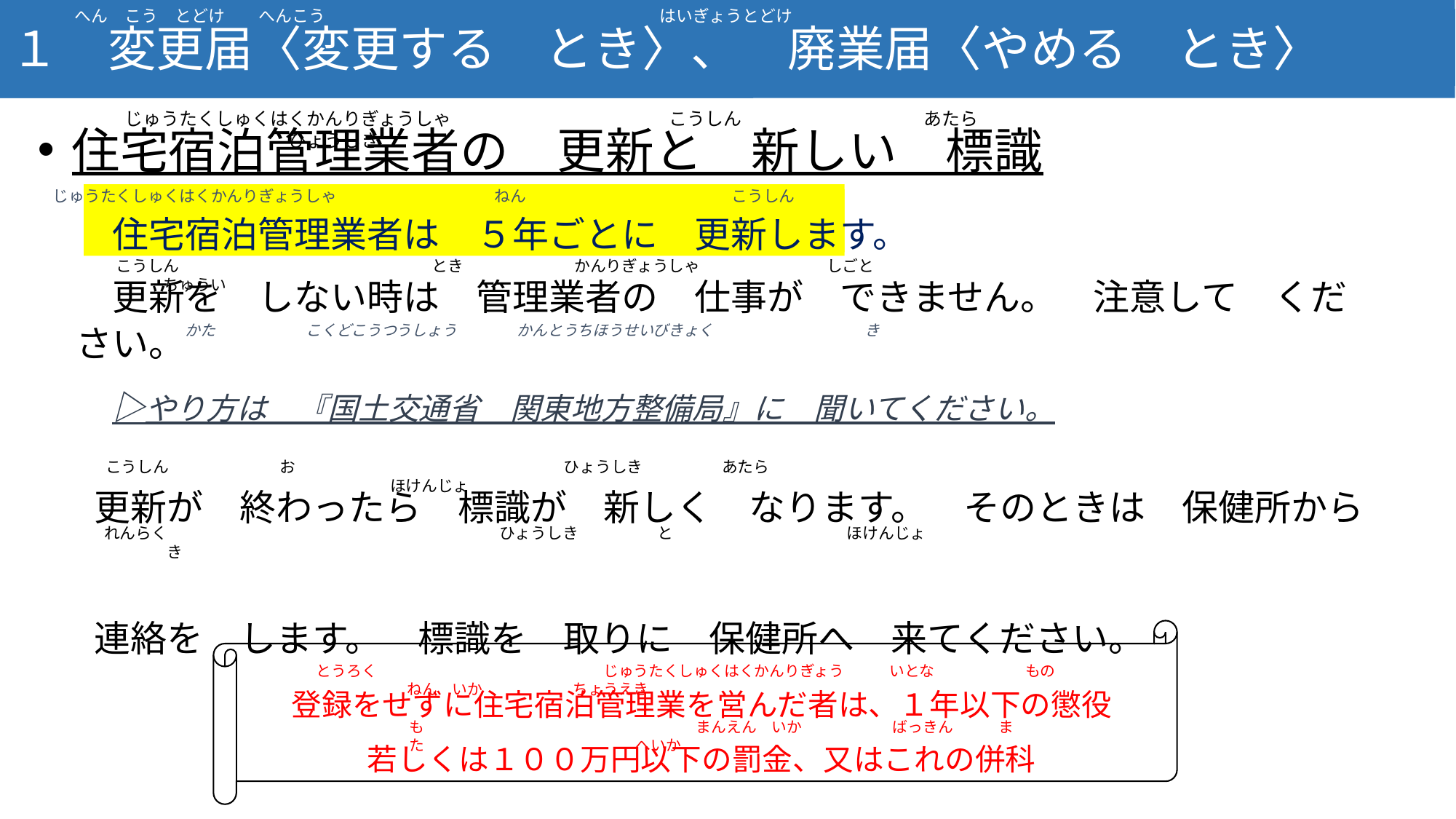

へん　こう　とどけ　　へんこう　　　　　　　　　　　　　　　　　　　　はいぎょうとどけ
１　変更届、廃業届について
１　変更届〈変更する　とき〉、　廃業届〈やめる　とき〉
じゅうたくしゅくはくかんりぎょうしゃ　　　　　　　　　　　　こうしん　　　　　　　　　　あたら　　　　　　　　　　　　ひょうしき
住宅宿泊管理業者の　更新と　新しい　標識
じゅうたくしゅくはくかんりぎょうしゃ　　　　　　　　　　ねん　　　　　　　　　　　　　こうしん
　住宅宿泊管理業者は　５年ごとに　更新します。
　更新を　しない時は　管理業者の　仕事が　できません。　注意して　ください。
　▷やり方は　『国土交通省　関東地方整備局』に　聞いてください。

　こうしん　　　　　　　　　　　　　　　　とき　　　　　　　かんりぎょうしゃ　　　　　　　　しごと　　　　　　　　　　　　　　　　　　　　　　　　　　　　　ちゅうい
かた　　　　　　こくどこうつうしょう　　　　かんとうちほうせいびきょく　　　　　　　　　　き
こうしん　　　　　　　お　　　　　　　　　　　　　　　　　ひょうしき　　　　　あたら　　　　　　　　　　　　　　　　　　　　　　　　　　　　　　　　　　　　　　　　　　　　　ほけんじょ
更新が　終わったら　標識が　新しく　なります。　そのときは　保健所から
連絡を　します。　標識を　取りに　保健所へ　来てください。
れんらく　　　　　　　　　　　　　　　　　　　　　ひょうしき　　　　　と　　　　　　　　　　　ほけんじょ　　　　　　　　　き

とうろく　　　　　　　　　　　　　　　じゅうたくしゅくはくかんりぎょう　　　いとな　　　　　　もの　　　　　　　　　ねん　いか　　　　　　ちょうえき
登録をせずに住宅宿泊管理業を営んだ者は、１年以下の懲役
若しくは１００万円以下の罰金、又はこれの併科
も　　　　　　　　　　　　　　　　　　まんえん　いか　　　　　　ばっきん　　　また　　　　　　　　　　　　　　へいか